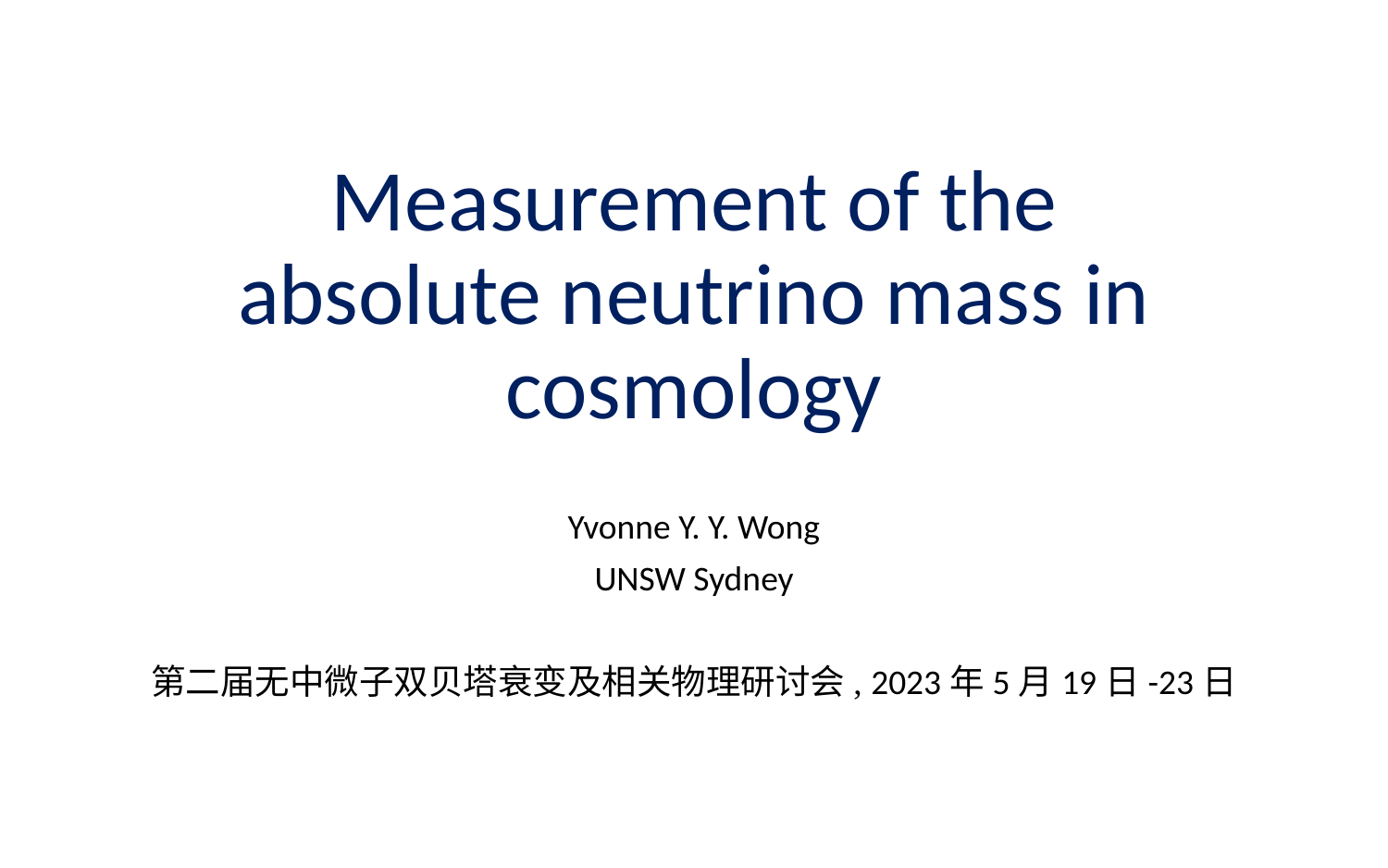

# Measurement of the absolute neutrino mass in cosmology
Yvonne Y. Y. Wong
UNSW Sydney

第二届无中微子双贝塔衰变及相关物理研讨会, 2023年5月19日-23日